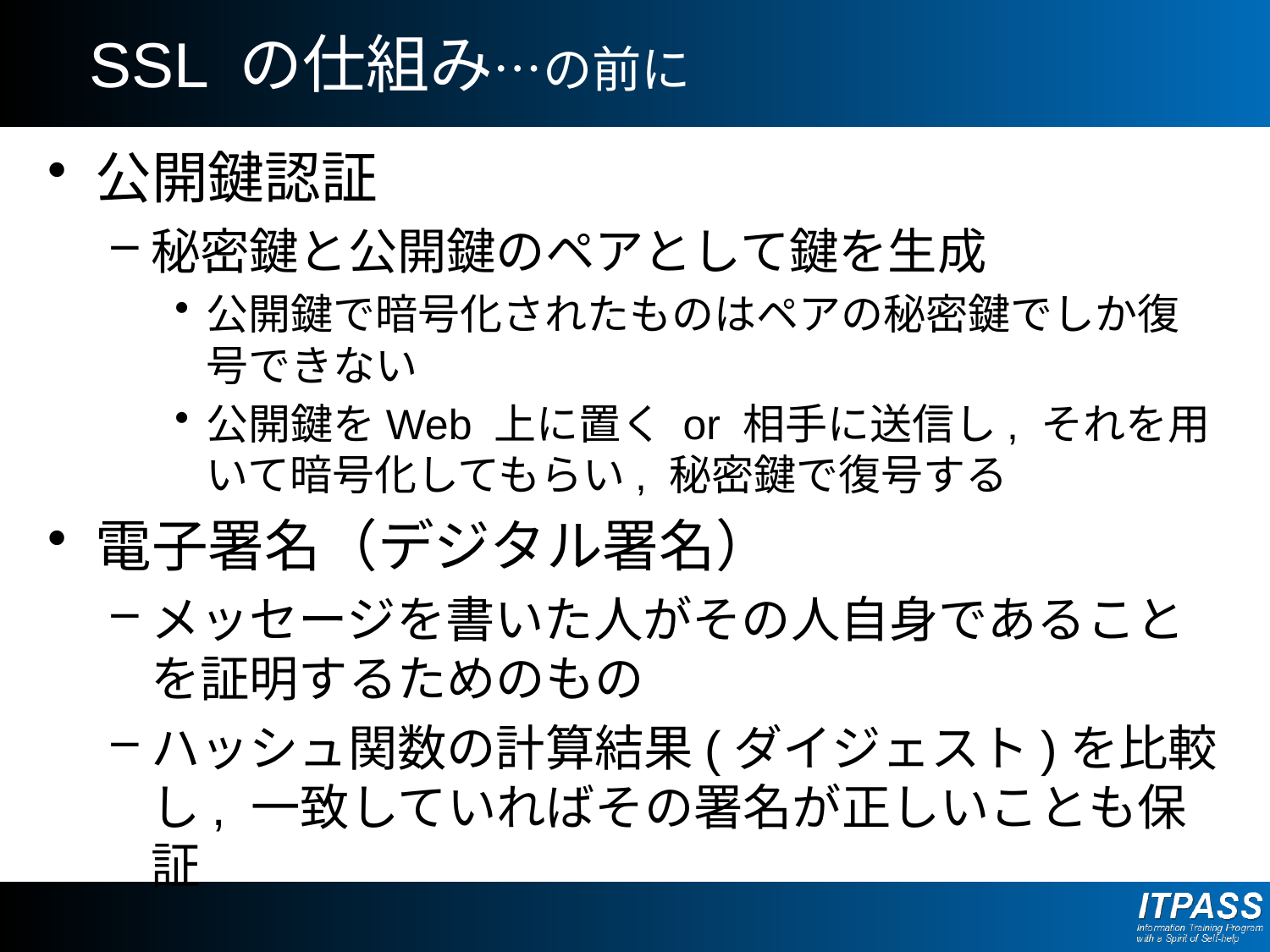

# SSL の仕組み…の前に
公開鍵認証
秘密鍵と公開鍵のペアとして鍵を生成
公開鍵で暗号化されたものはペアの秘密鍵でしか復号できない
公開鍵をWeb 上に置く or 相手に送信し, それを用いて暗号化してもらい, 秘密鍵で復号する
電子署名（デジタル署名）
メッセージを書いた人がその人自身であることを証明するためのもの
ハッシュ関数の計算結果(ダイジェスト)を比較し, 一致していればその署名が正しいことも保証